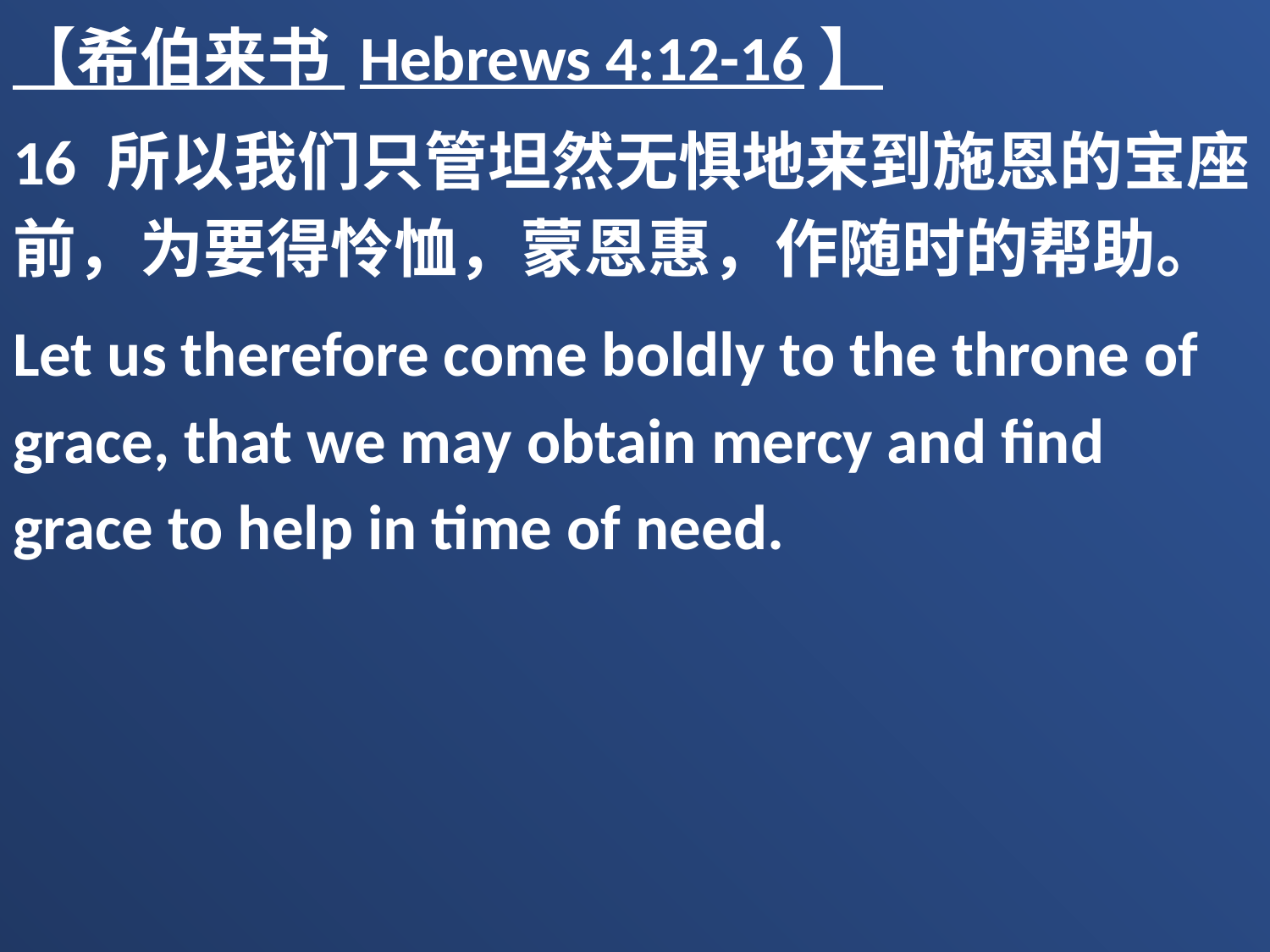

【希伯来书 Hebrews 4:12-16】
16 所以我们只管坦然无惧地来到施恩的宝座前，为要得怜恤，蒙恩惠，作随时的帮助。
Let us therefore come boldly to the throne of grace, that we may obtain mercy and find grace to help in time of need.